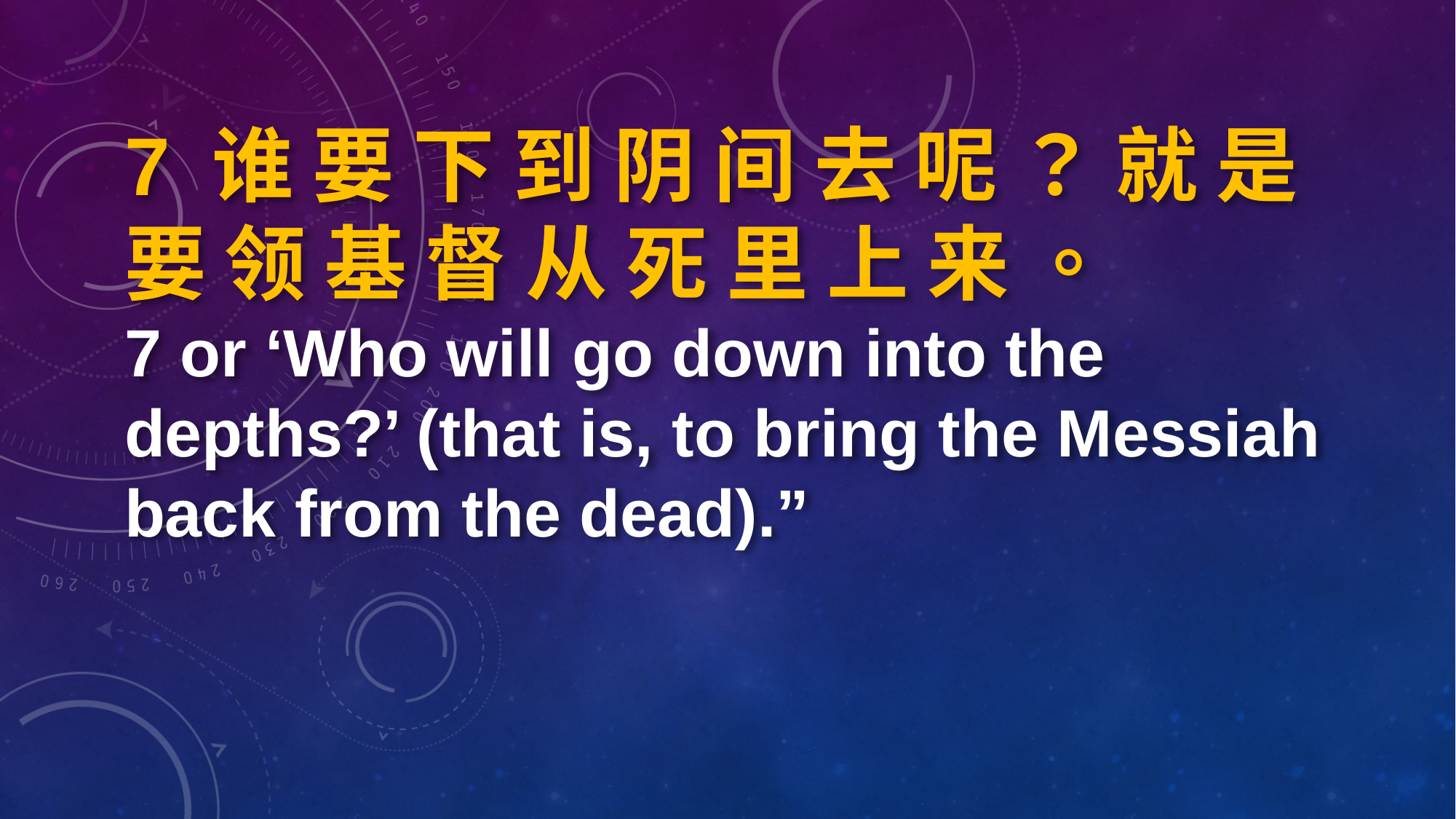

7 谁 要 下 到 阴 间 去 呢 ？ 就 是 要 领 基 督 从 死 里 上 来 。
7 or ‘Who will go down into the depths?’ (that is, to bring the Messiah back from the dead).”